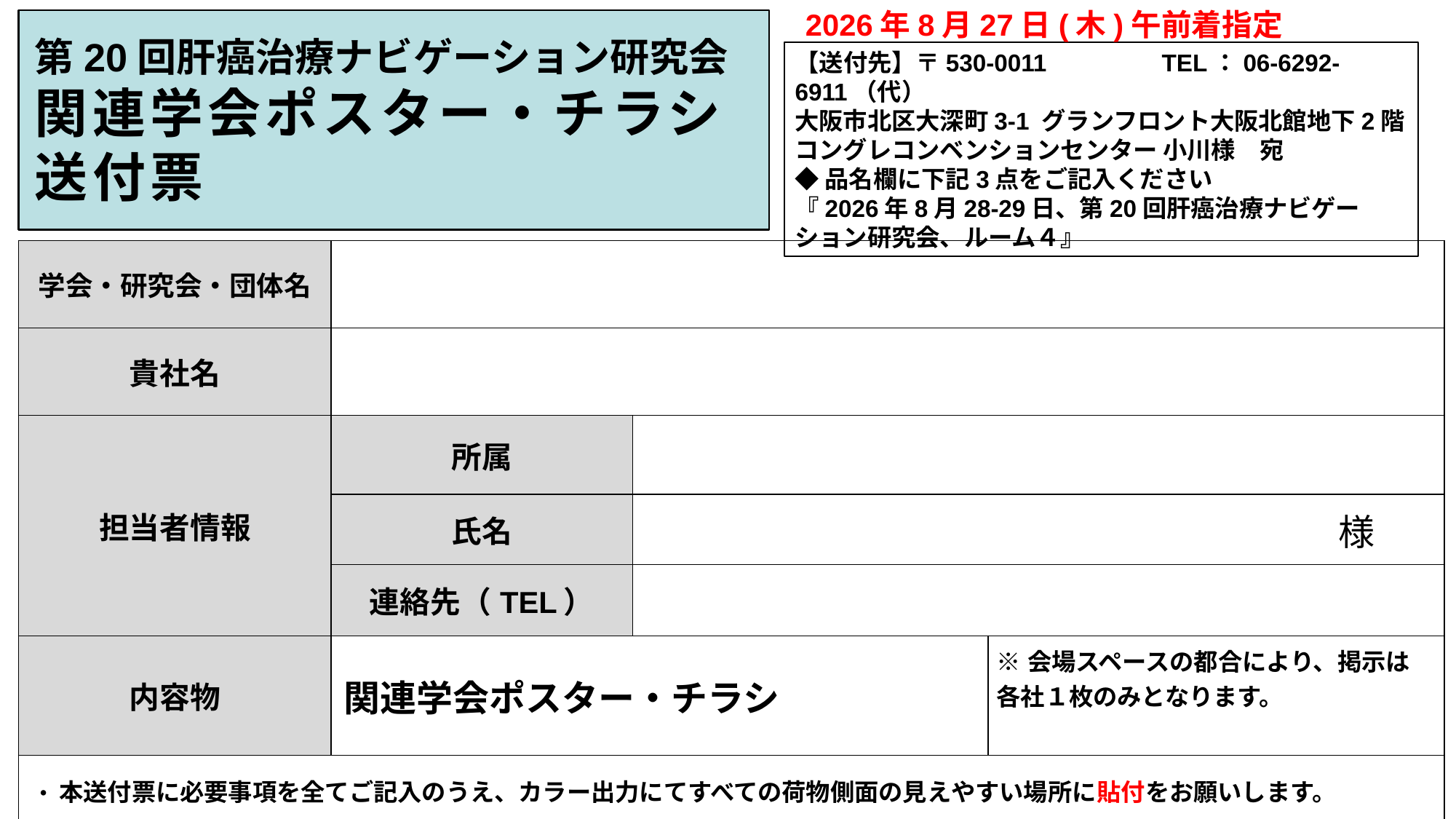

2026年8月27日(木)午前着指定
第20回肝癌治療ナビゲーション研究会
関連学会ポスター・チラシ送付票
【送付先】〒530-0011 　　　　TEL：06-6292-6911（代）
大阪市北区大深町3-1 グランフロント大阪北館地下2階
コングレコンベンションセンター 小川様　宛
◆品名欄に下記3点をご記入ください
『2026年8月28-29日、第20回肝癌治療ナビゲーション研究会、ルーム４』
| 学会・研究会・団体名 |  |  |  |
| --- | --- | --- | --- |
| 貴社名 |  |  |  |
| 担当者情報 | 所属 |  |  |
|  | 氏名 | 様 |  |
|  | 連絡先（TEL） |  |  |
| 内容物 | 関連学会ポスター・チラシ |  | ※会場スペースの都合により、掲示は 各社１枚のみとなります。 |
| ・ 本送付票に必要事項を全てご記入のうえ、カラー出力にてすべての荷物側面の見えやすい場所に貼付をお願いします。 |  |  |  |
1